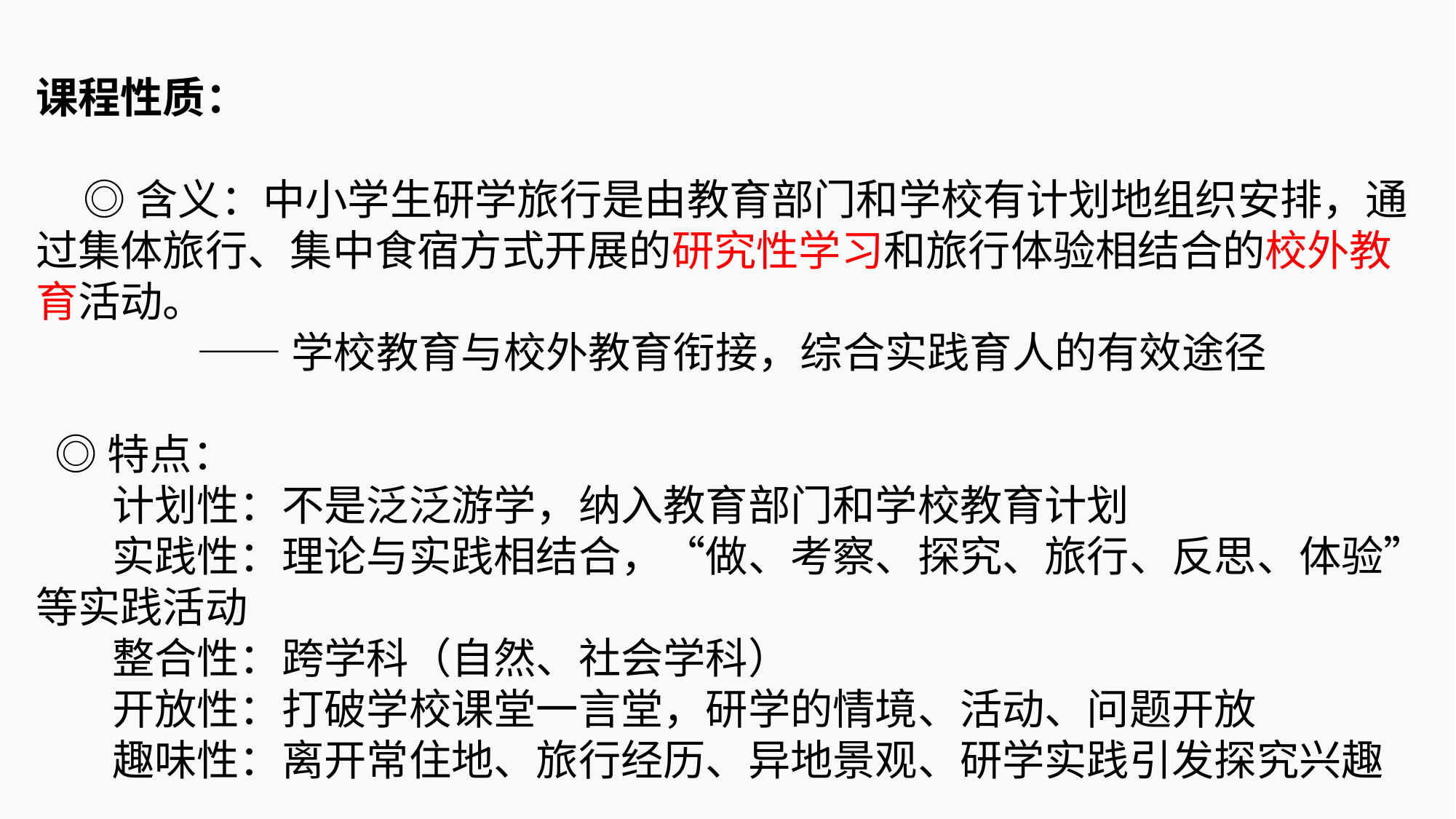

课程性质：

     ◎含义：中小学生研学旅行是由教育部门和学校有计划地组织安排，通过集体旅行、集中食宿方式开展的研究性学习和旅行体验相结合的校外教育活动。
                 ——学校教育与校外教育衔接，综合实践育人的有效途径

  ◎特点：
       计划性：不是泛泛游学，纳入教育部门和学校教育计划
       实践性：理论与实践相结合，“做、考察、探究、旅行、反思、体验”等实践活动
       整合性：跨学科（自然、社会学科）
       开放性：打破学校课堂一言堂，研学的情境、活动、问题开放
       趣味性：离开常住地、旅行经历、异地景观、研学实践引发探究兴趣